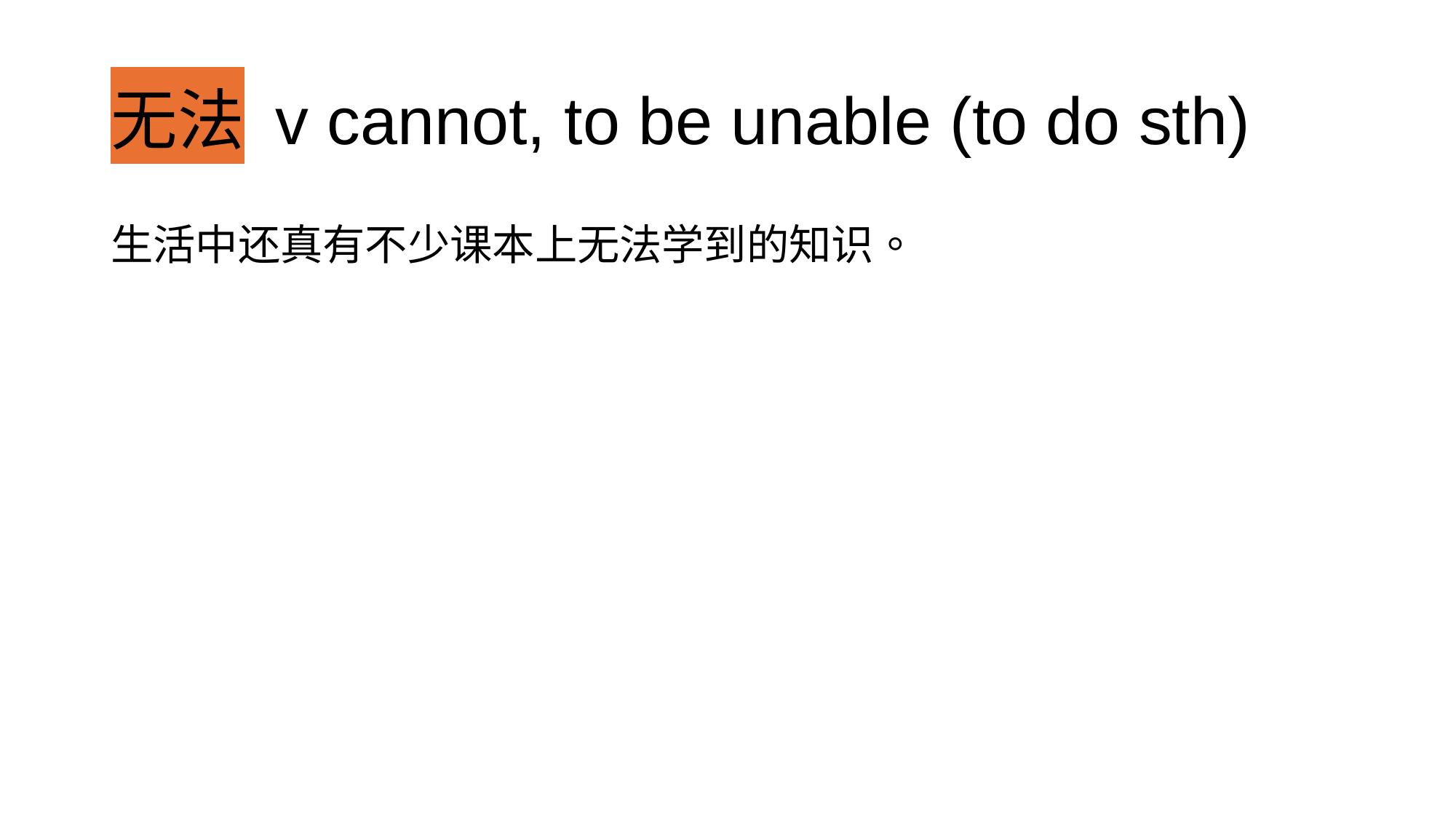

# 无法 v cannot, to be unable (to do sth)
生活中还真有不少课本上无法学到的知识。